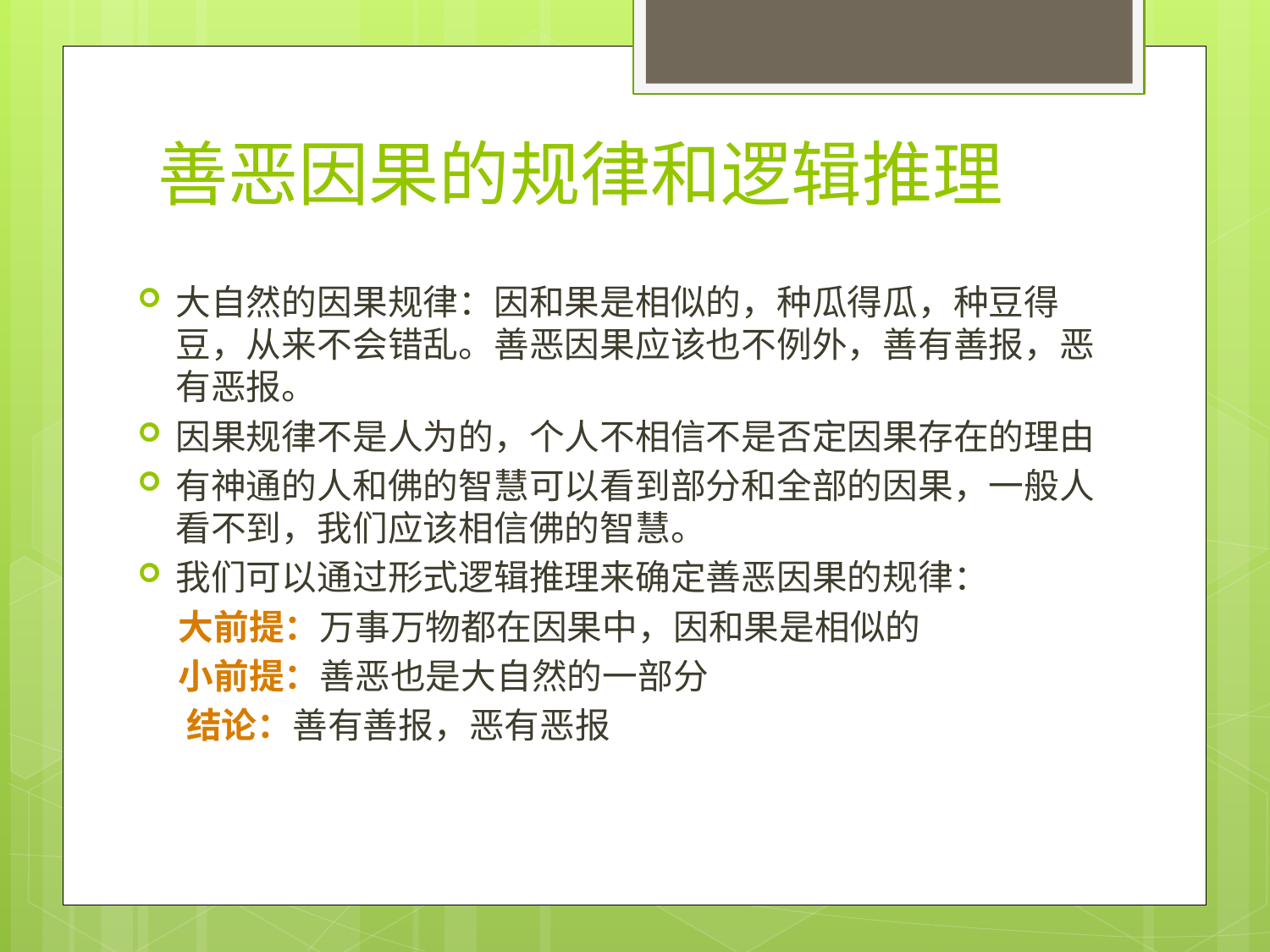

大自然的因果规律：因和果是相似的，种瓜得瓜，种豆得豆，从来不会错乱。善恶因果应该也不例外，善有善报，恶有恶报。
因果规律不是人为的，个人不相信不是否定因果存在的理由
有神通的人和佛的智慧可以看到部分和全部的因果，一般人看不到，我们应该相信佛的智慧。
我们可以通过形式逻辑推理来确定善恶因果的规律：
    大前提：万事万物都在因果中，因和果是相似的
    小前提：善恶也是大自然的一部分
     结论：善有善报，恶有恶报

# 善恶因果的规律和逻辑推理